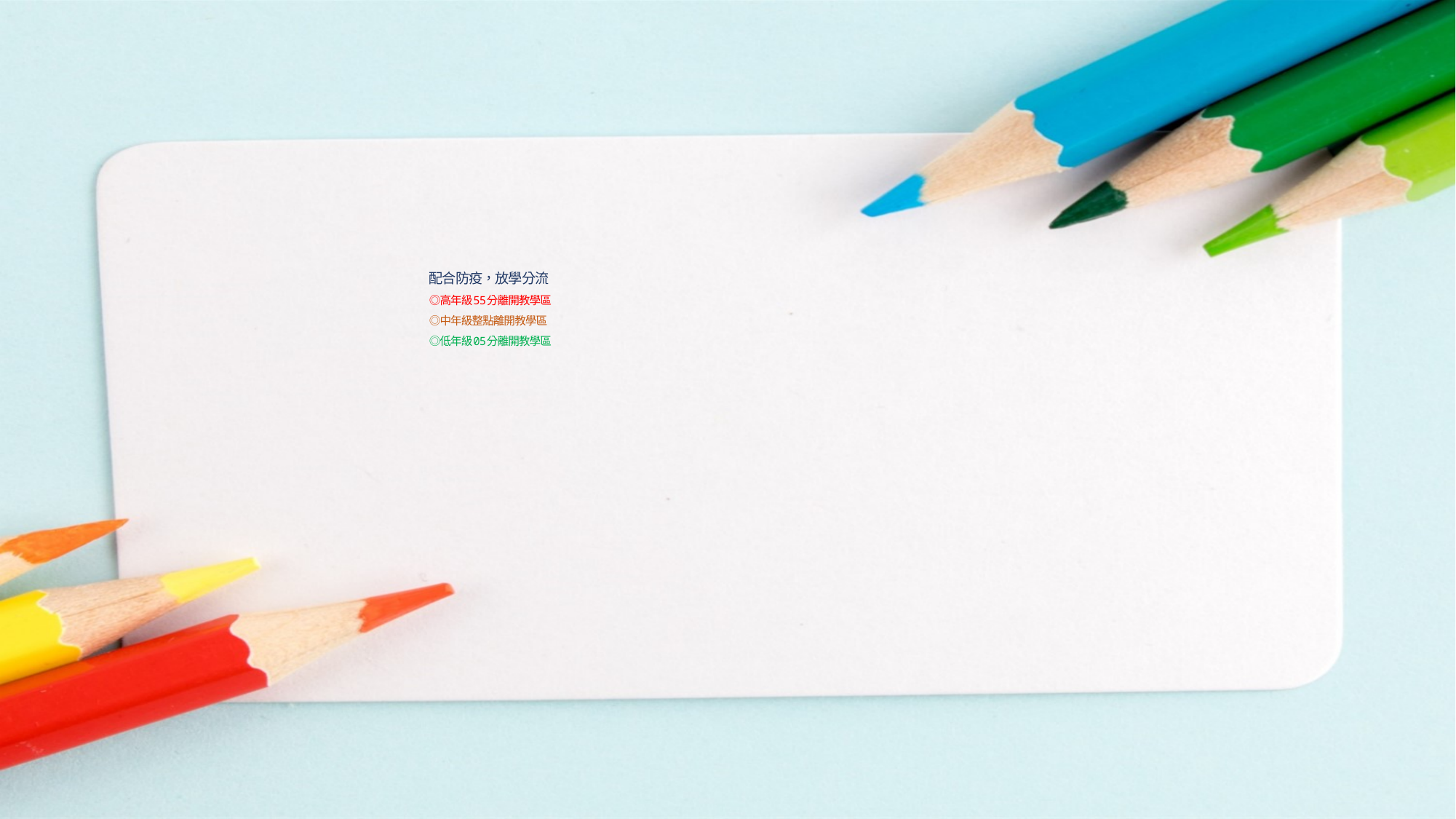

# 配合防疫，放學分流 ◎高年級55分離開教學區 ◎中年級整點離開教學區 ◎低年級05分離開教學區